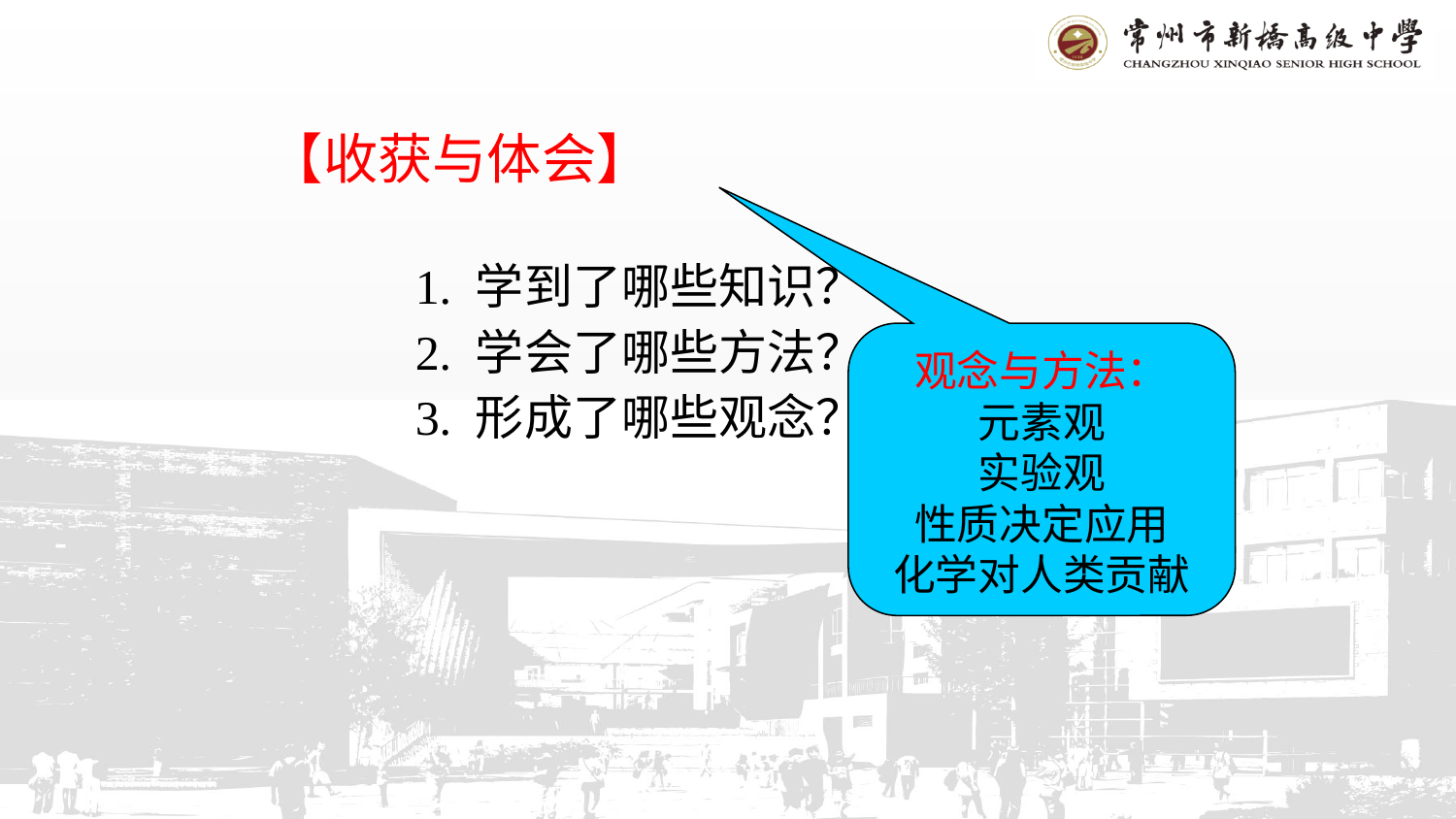

【收获与体会】
1. 学到了哪些知识？
2. 学会了哪些方法？
3. 形成了哪些观念？
观念与方法：
元素观
实验观
性质决定应用
化学对人类贡献